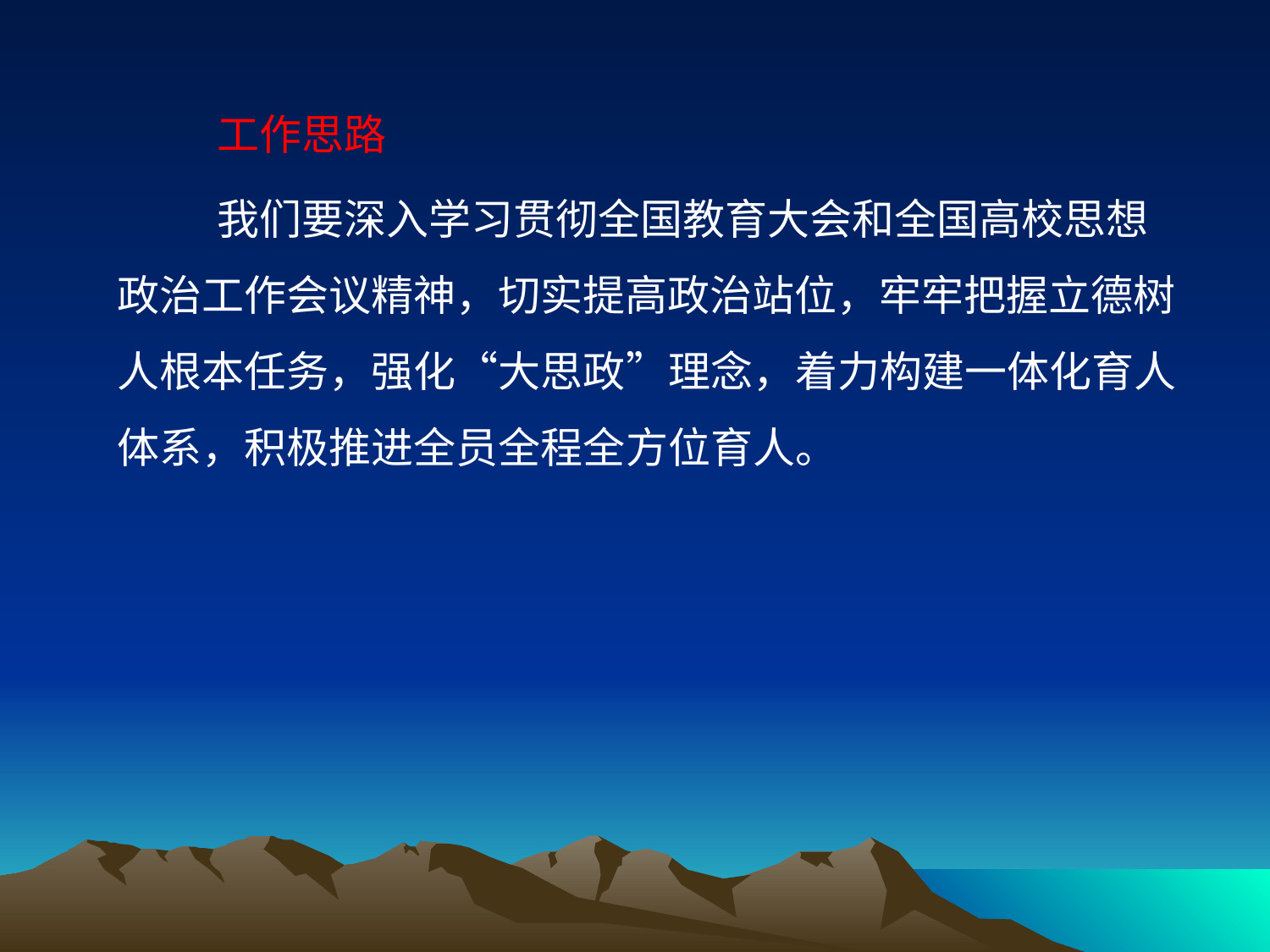

工作思路
我们要深入学习贯彻全国教育大会和全国高校思想政治工作会议精神，切实提高政治站位，牢牢把握立德树人根本任务，强化“大思政”理念，着力构建一体化育人体系，积极推进全员全程全方位育人。